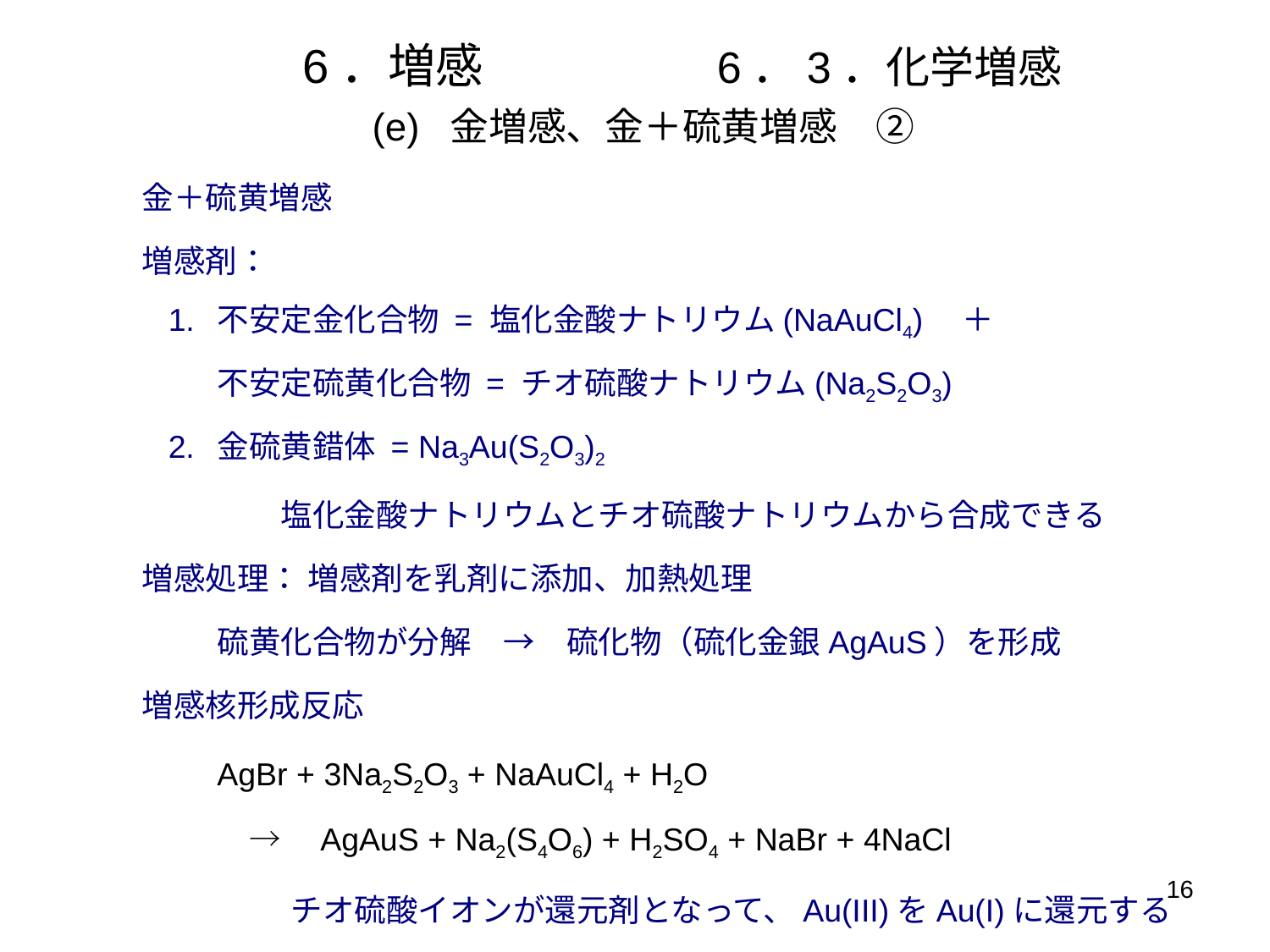

# 6．増感　　　　   6．3．化学増感 (e)  金増感、金＋硫黄増感　②
金＋硫黄増感
増感剤：
不安定金化合物 = 塩化金酸ナトリウム(NaAuCl4)　＋　
不安定硫黄化合物 = チオ硫酸ナトリウム(Na2S2O3)
金硫黄錯体 = Na3Au(S2O3)2
　　塩化金酸ナトリウムとチオ硫酸ナトリウムから合成できる
増感処理： 増感剤を乳剤に添加、加熱処理
硫黄化合物が分解　→　硫化物（硫化金銀AgAuS）を形成
増感核形成反応
AgBr + 3Na2S2O3 + NaAuCl4 + H2O
　→　AgAuS + Na2(S4O6) + H2SO4 + NaBr + 4NaCl
チオ硫酸イオンが還元剤となって、Au(III)をAu(I)に還元する
16